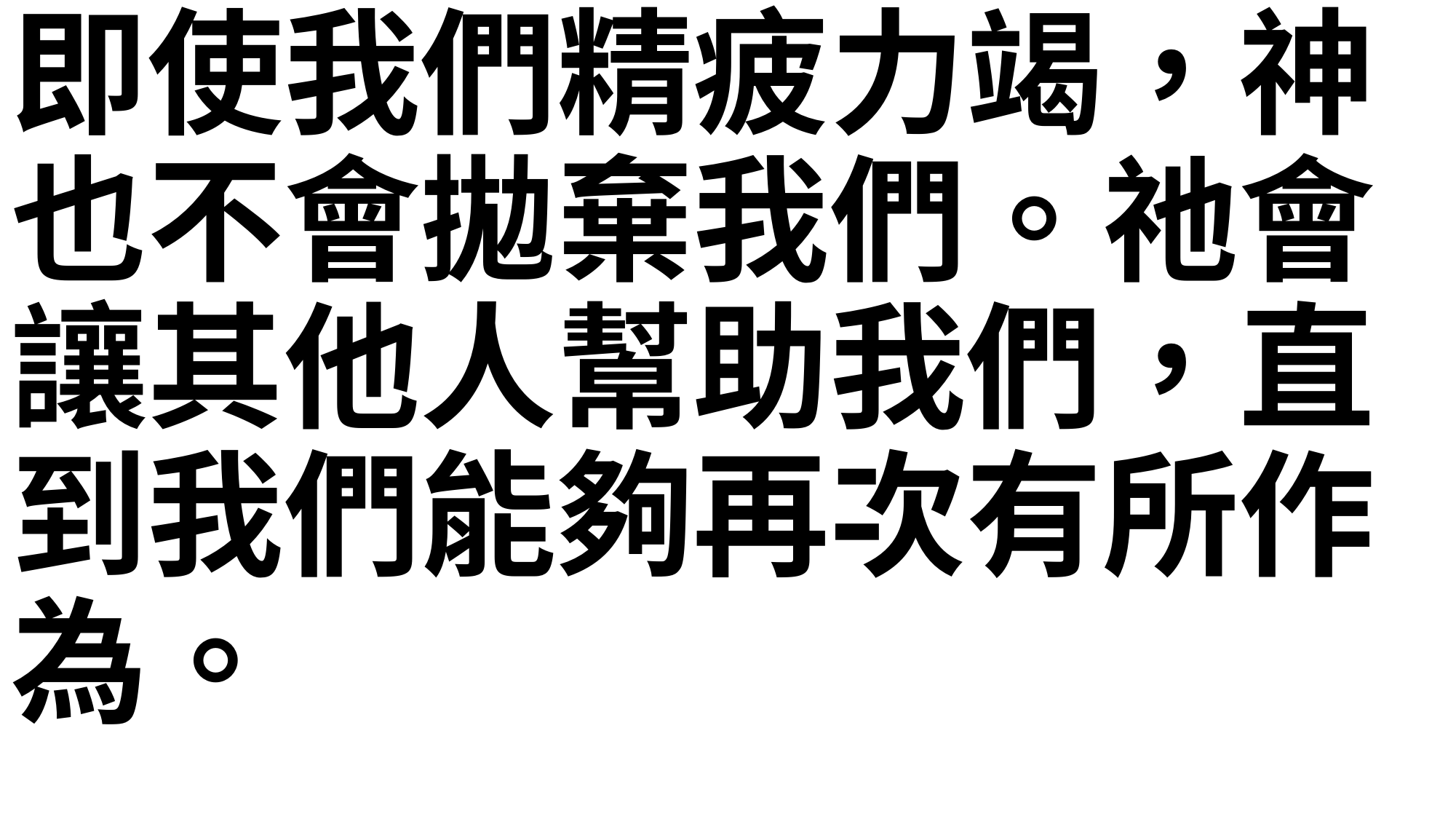

即使我們精疲力竭，神也不會拋棄我們。祂會讓其他人幫助我們，直到我們能夠再次有所作為。